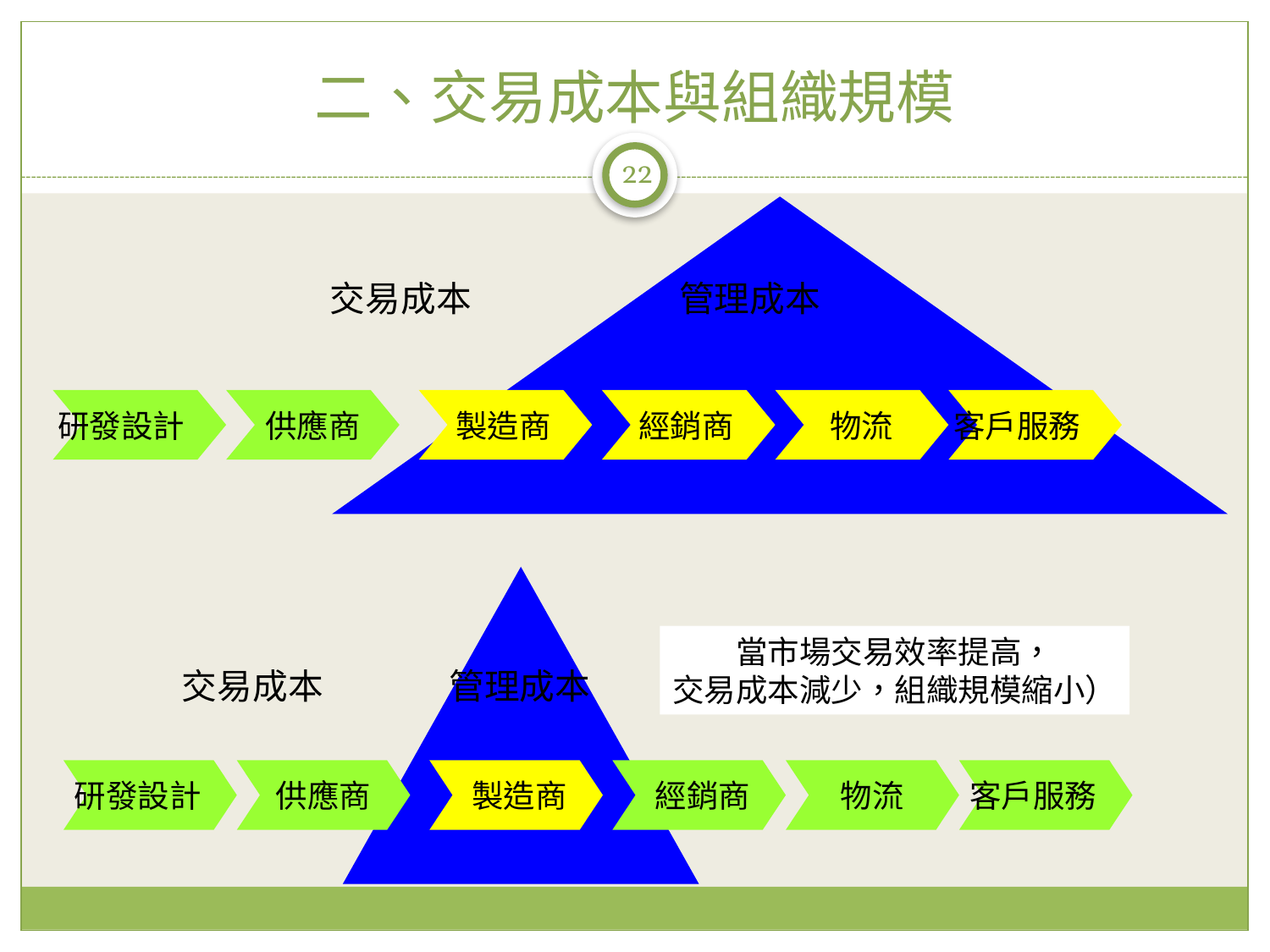

# 二、交易成本與組織規模
22

研發設計
供應商
製造商
經銷商
物流
客戶服務
交易成本
管理成本

研發設計
供應商
製造商
經銷商
物流
客戶服務
當市場交易效率提高，
交易成本減少，組織規模縮小）
交易成本
管理成本